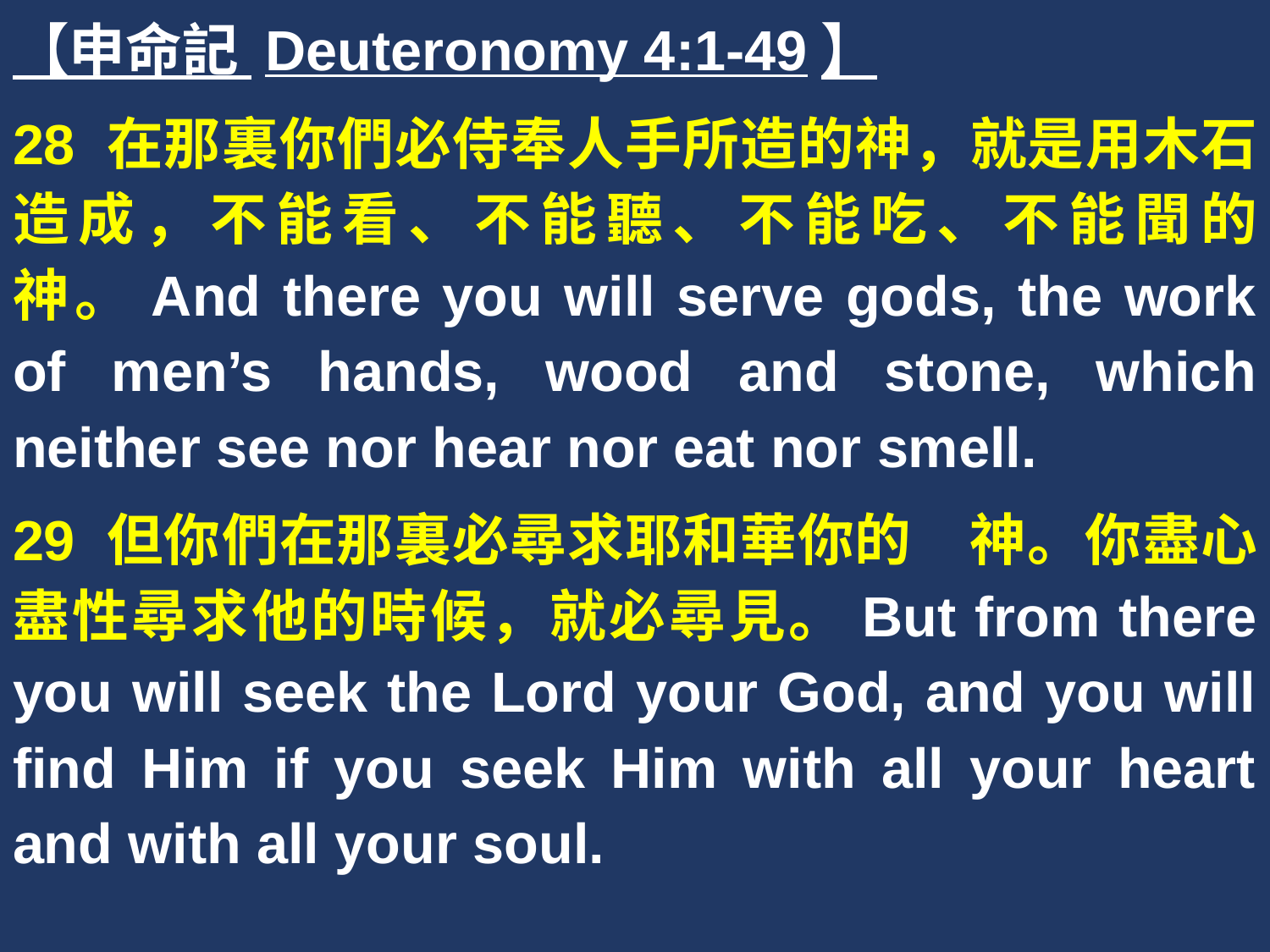

【申命記 Deuteronomy 4:1-49】
28 在那裏你們必侍奉人手所造的神，就是用木石造成，不能看、不能聽、不能吃、不能聞的神。And there you will serve gods, the work of men’s hands, wood and stone, which neither see nor hear nor eat nor smell.
29 但你們在那裏必尋求耶和華你的　神。你盡心盡性尋求他的時候，就必尋見。But from there you will seek the Lord your God, and you will find Him if you seek Him with all your heart and with all your soul.